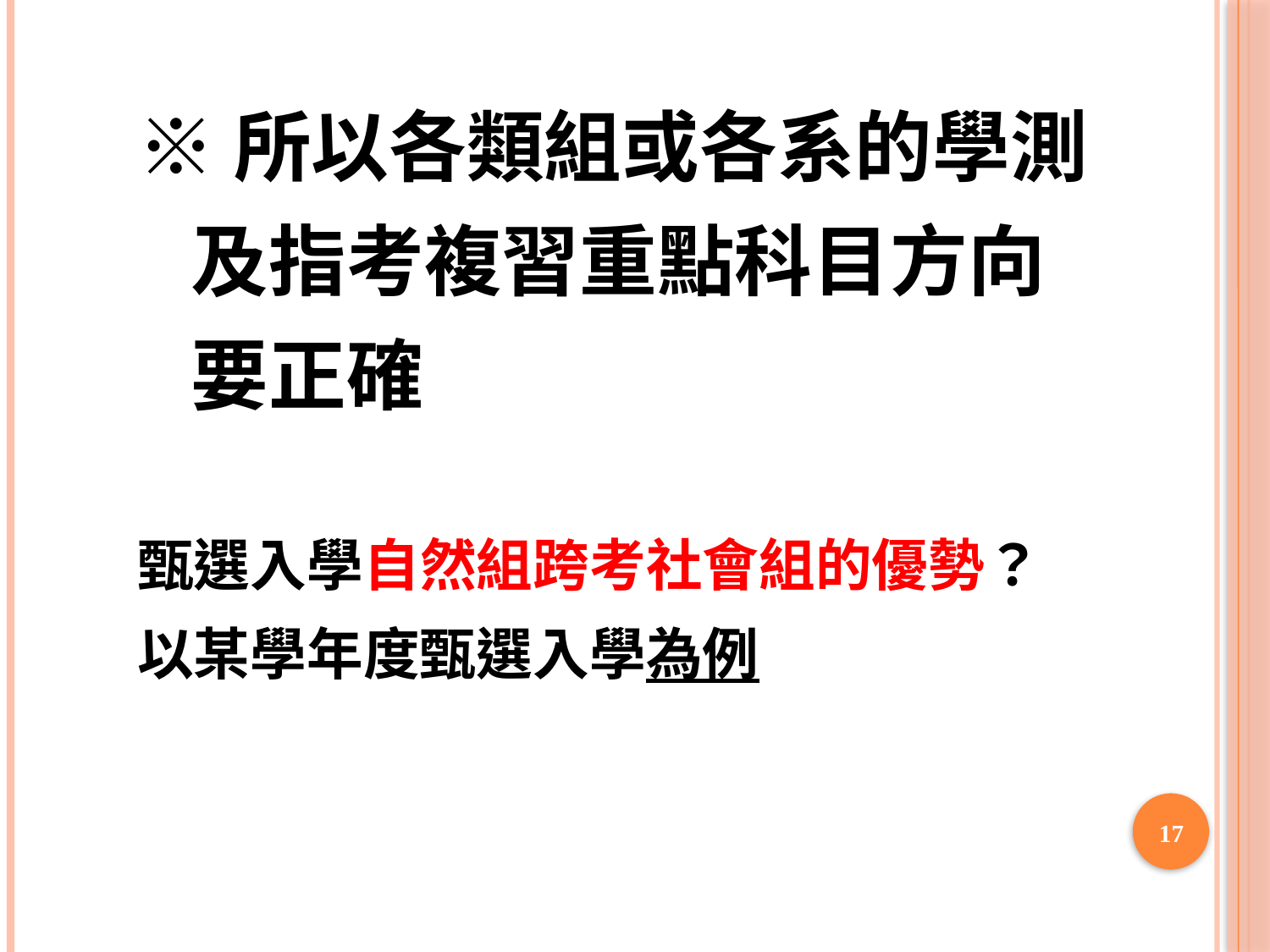

※所以各類組或各系的學測
  及指考複習重點科目方向
  要正確

甄選入學自然組跨考社會組的優勢？
以某學年度甄選入學為例
17